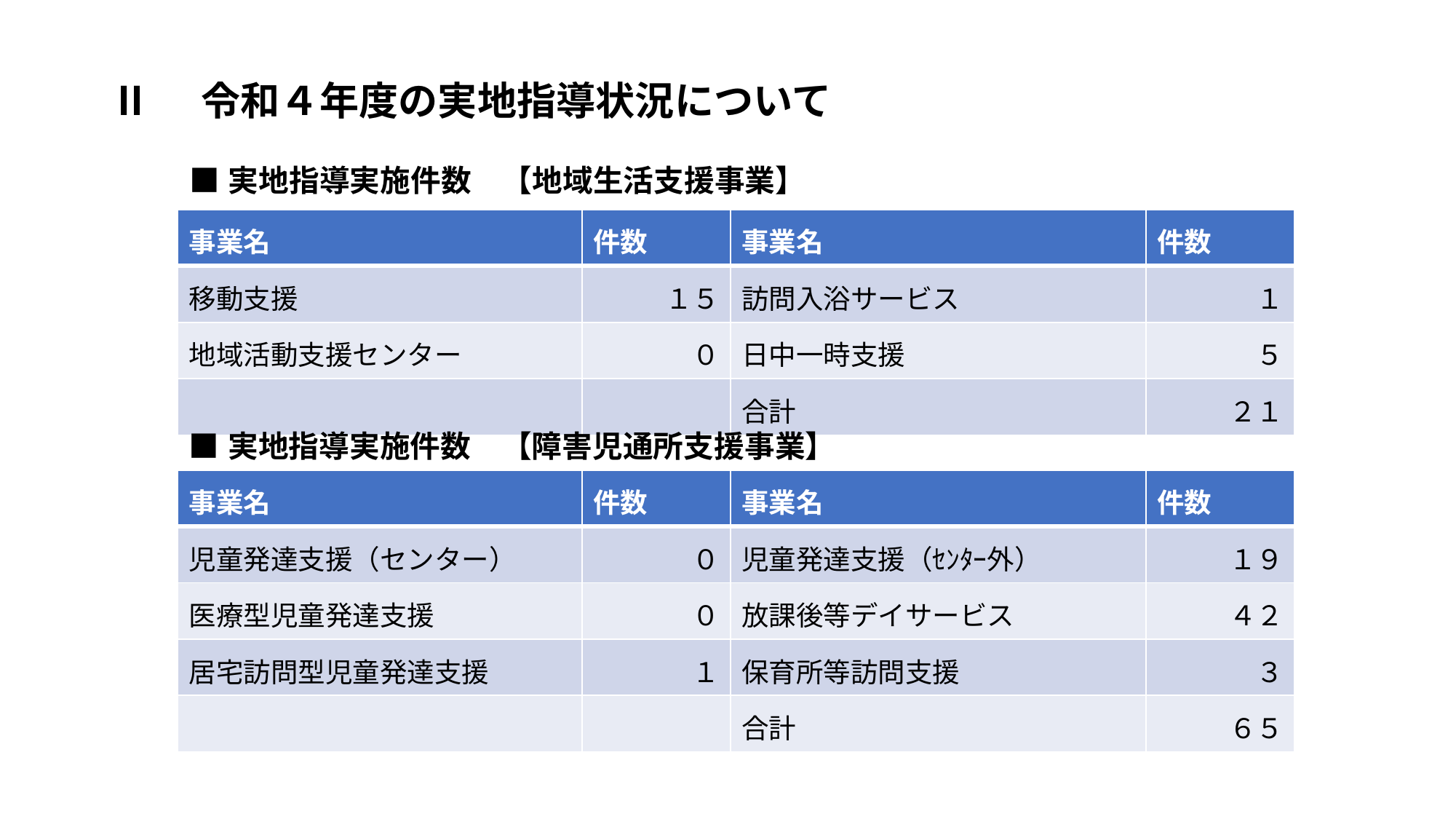

Ⅱ　令和４年度の実地指導状況について
■実地指導実施件数　【地域生活支援事業】

| 事業名 | 件数 | 事業名 | 件数 |
| --- | --- | --- | --- |
| 移動支援 | １５ | 訪問入浴サービス | １ |
| 地域活動支援センター | ０ | 日中一時支援 | ５ |
|  |  | 合計 | ２１ |
■実地指導実施件数　【障害児通所支援事業】

| 事業名 | 件数 | 事業名 | 件数 |
| --- | --- | --- | --- |
| 児童発達支援（センター） | ０ | 児童発達支援（ｾﾝﾀｰ外） | １９ |
| 医療型児童発達支援 | ０ | 放課後等デイサービス | ４２ |
| 居宅訪問型児童発達支援 | １ | 保育所等訪問支援 | ３ |
|  |  | 合計 | ６５ |